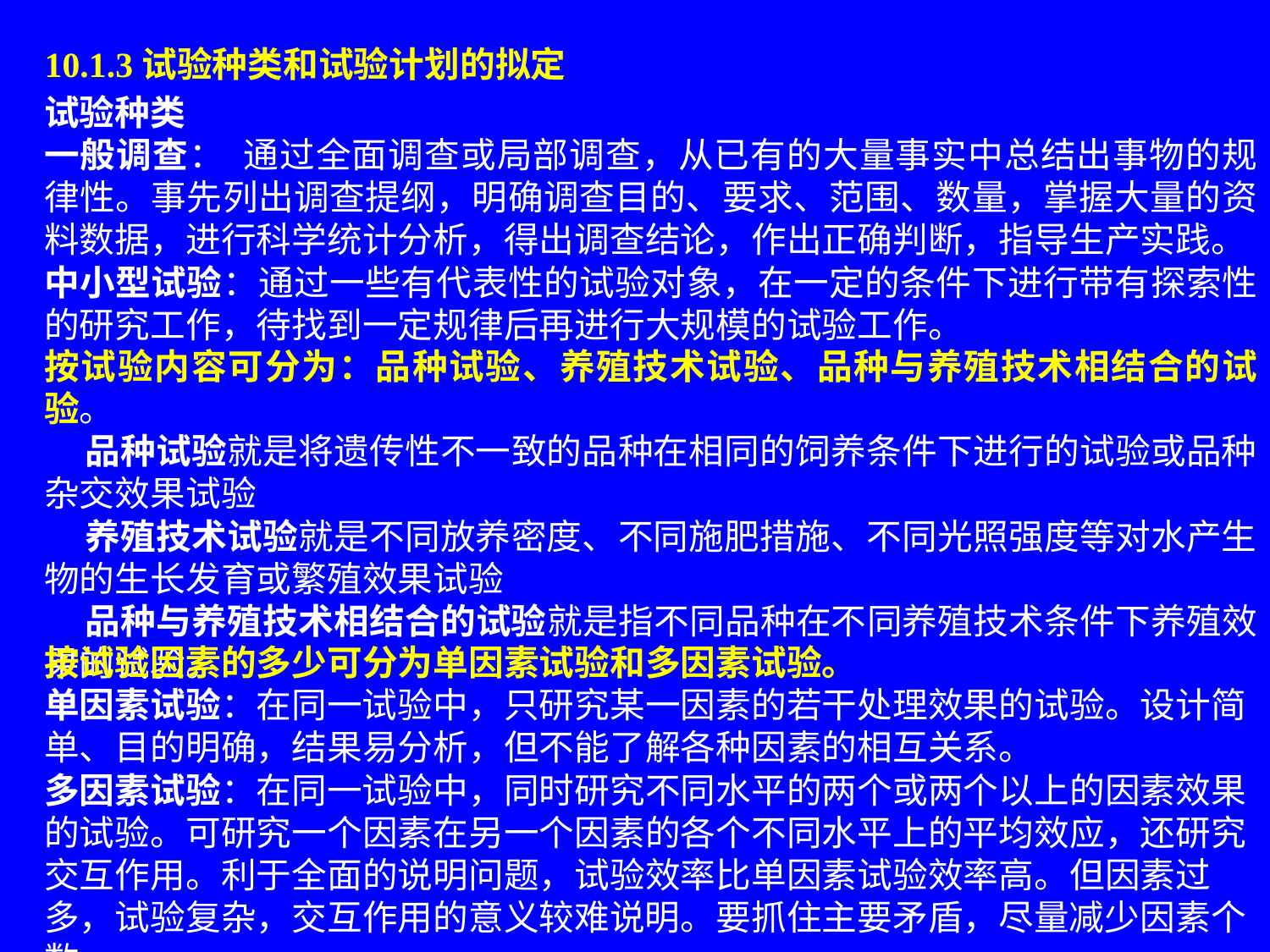

# 10.1.3试验种类和试验计划的拟定
试验种类
一般调查：  通过全面调查或局部调查，从已有的大量事实中总结出事物的规律性。事先列出调查提纲，明确调查目的、要求、范围、数量，掌握大量的资料数据，进行科学统计分析，得出调查结论，作出正确判断，指导生产实践。
中小型试验：通过一些有代表性的试验对象，在一定的条件下进行带有探索性的研究工作，待找到一定规律后再进行大规模的试验工作。
按试验内容可分为：品种试验、养殖技术试验、品种与养殖技术相结合的试验。
    品种试验就是将遗传性不一致的品种在相同的饲养条件下进行的试验或品种杂交效果试验
    养殖技术试验就是不同放养密度、不同施肥措施、不同光照强度等对水产生物的生长发育或繁殖效果试验
    品种与养殖技术相结合的试验就是指不同品种在不同养殖技术条件下养殖效果的试验。
按试验因素的多少可分为单因素试验和多因素试验。
单因素试验：在同一试验中，只研究某一因素的若干处理效果的试验。设计简单、目的明确，结果易分析，但不能了解各种因素的相互关系。
多因素试验：在同一试验中，同时研究不同水平的两个或两个以上的因素效果的试验。可研究一个因素在另一个因素的各个不同水平上的平均效应，还研究交互作用。利于全面的说明问题，试验效率比单因素试验效率高。但因素过多，试验复杂，交互作用的意义较难说明。要抓住主要矛盾，尽量减少因素个数。